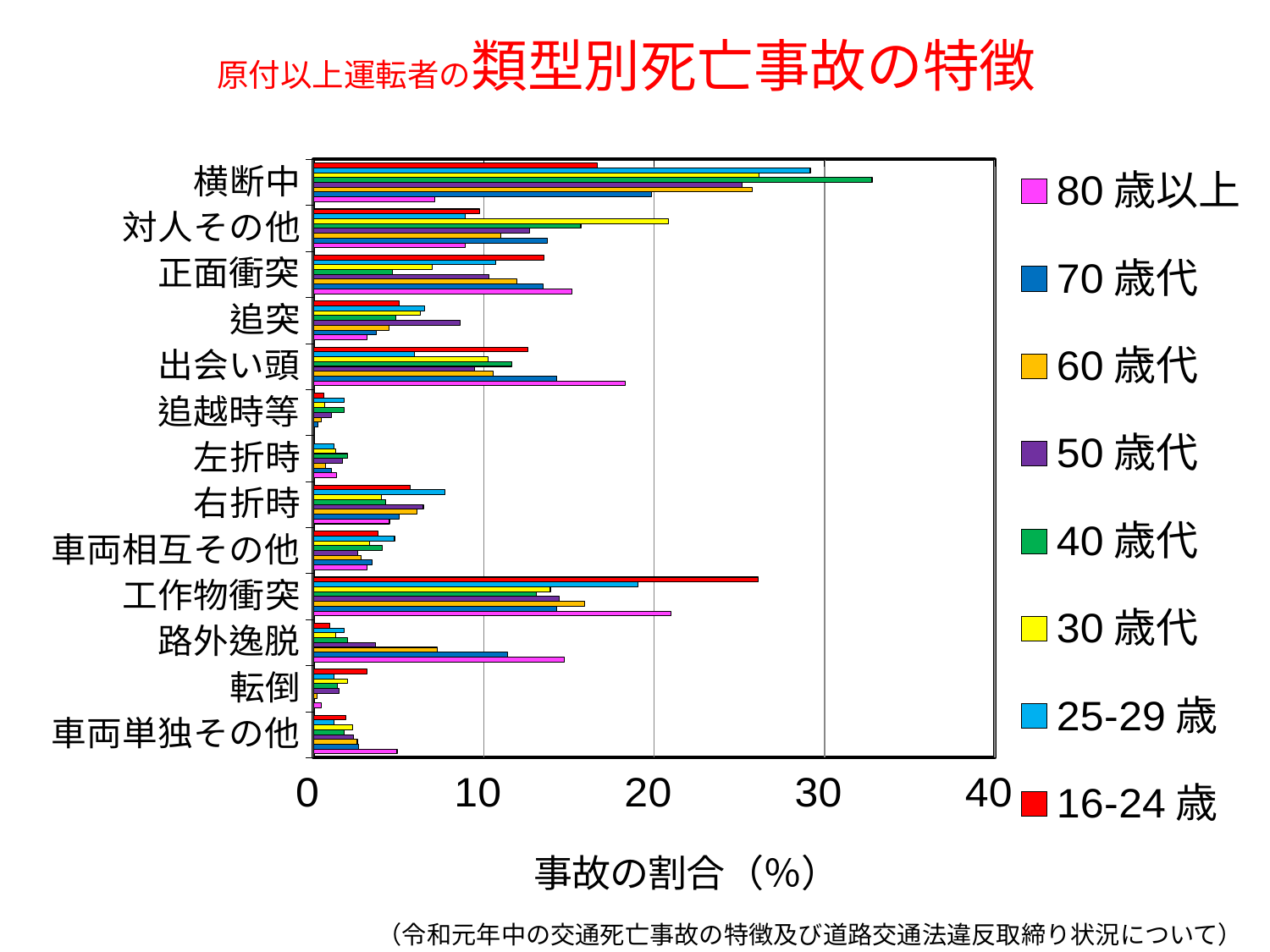

# 原付以上運転者の類型別死亡事故の特徴

### Chart

| Category | 16-24歳 | 25-29歳 | 30歳代 | 40歳代 | 50歳代 | 60歳代 | 70歳代 | 80歳以上 |
|---|---|---|---|---|---|---|---|---|
| 横断中 | 16.666666666666664 | 29.166666666666668 | 26.158940397350992 | 32.796780684104625 | 25.161290322580644 | 25.76112412177986 | 19.841269841269842 | 7.142857142857142 |
| 対人その他 | 9.748427672955975 | 8.928571428571429 | 20.86092715231788 | 15.694164989939638 | 12.688172043010754 | 11.00702576112412 | 13.756613756613756 | 8.928571428571429 |
| 正面衝突 | 13.522012578616351 | 10.714285714285714 | 6.95364238410596 | 4.627766599597585 | 10.32258064516129 | 11.943793911007026 | 13.492063492063492 | 15.178571428571427 |
| 追突 | 5.031446540880504 | 6.547619047619048 | 6.291390728476822 | 4.82897384305835 | 8.60215053763441 | 4.449648711943794 | 3.7037037037037033 | 3.125 |
| 出会い頭 | 12.578616352201259 | 5.952380952380952 | 10.264900662251655 | 11.670020120724347 | 9.46236559139785 | 10.53864168618267 | 14.285714285714285 | 18.303571428571427 |
| 追越時等 | 0.628930817610063 | 1.7857142857142856 | 0.6622516556291391 | 1.8108651911468814 | 1.0752688172043012 | 0.468384074941452 | 0.26455026455026454 | 0.0 |
| 左折時 | 0.0 | 1.1904761904761905 | 1.3245033112582782 | 2.0120724346076457 | 1.7204301075268817 | 0.702576112412178 | 1.0582010582010581 | 1.3392857142857142 |
| 右折時 | 5.660377358490567 | 7.738095238095238 | 3.9735099337748347 | 4.225352112676056 | 6.451612903225806 | 6.0889929742388755 | 5.026455026455026 | 4.464285714285714 |
| 車両相互その他 | 3.7735849056603774 | 4.761904761904762 | 3.3112582781456954 | 4.0241448692152915 | 2.5806451612903225 | 2.810304449648712 | 3.439153439153439 | 3.125 |
| 工作物衝突 | 26.10062893081761 | 19.047619047619047 | 13.90728476821192 | 13.078470824949697 | 14.408602150537634 | 15.92505854800937 | 14.285714285714285 | 20.982142857142858 |
| 路外逸脱 | 0.9433962264150944 | 1.7857142857142856 | 1.3245033112582782 | 2.0120724346076457 | 3.655913978494624 | 7.259953161592506 | 11.375661375661375 | 14.732142857142858 |
| 転倒 | 3.1446540880503147 | 1.1904761904761905 | 1.9867549668874174 | 1.4084507042253522 | 1.5053763440860215 | 0.234192037470726 | 0.0 | 0.4464285714285714 |
| 車両単独その他 | 1.8867924528301887 | 1.1904761904761905 | 2.3178807947019866 | 1.8108651911468814 | 2.3655913978494625 | 2.576112412177986 | 2.6455026455026456 | 4.910714285714286 |
（令和元年中の交通死亡事故の特徴及び道路交通法違反取締り状況について）